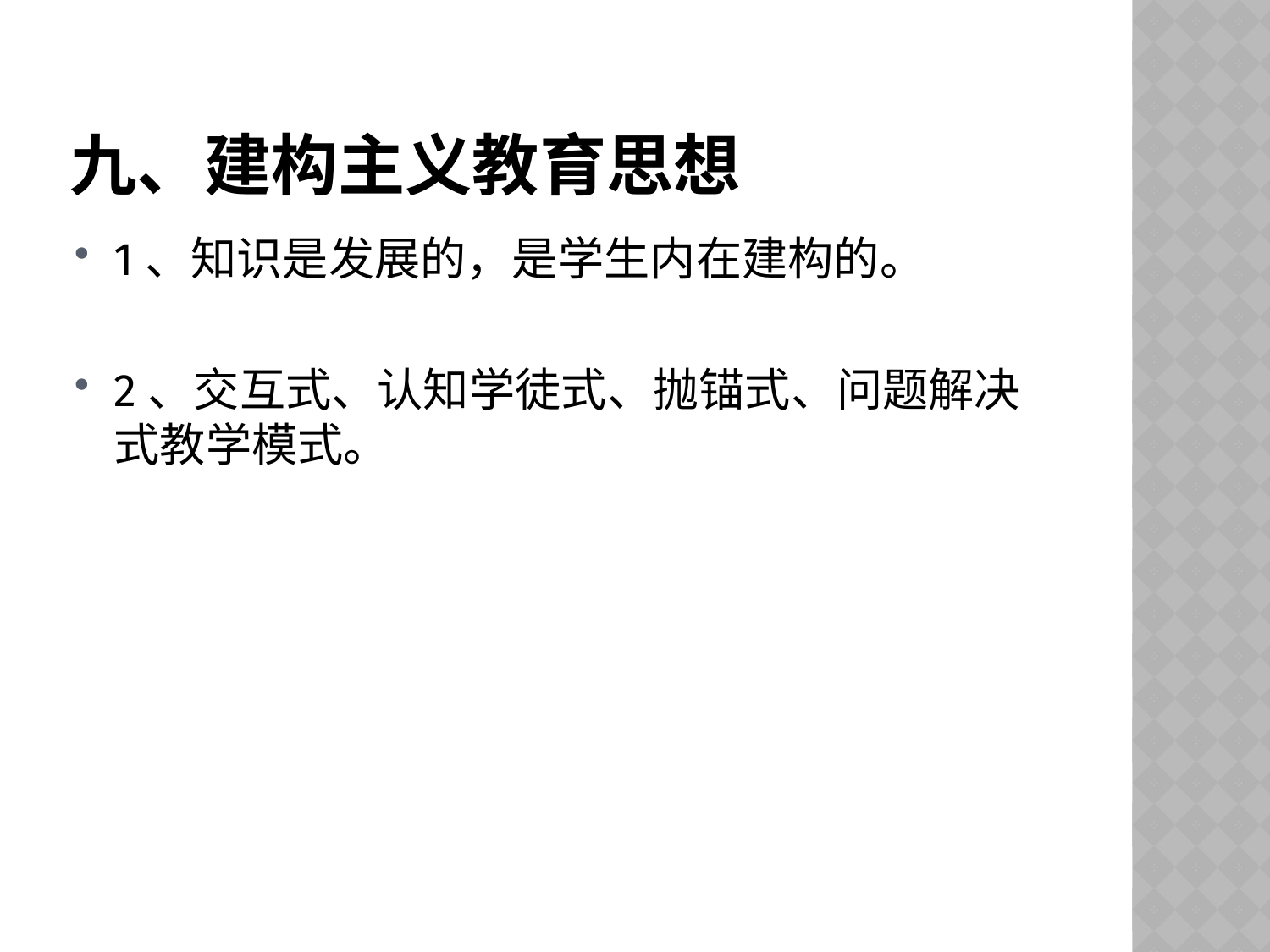

# 九、建构主义教育思想
1、知识是发展的，是学生内在建构的。

2、交互式、认知学徒式、抛锚式、问题解决式教学模式。